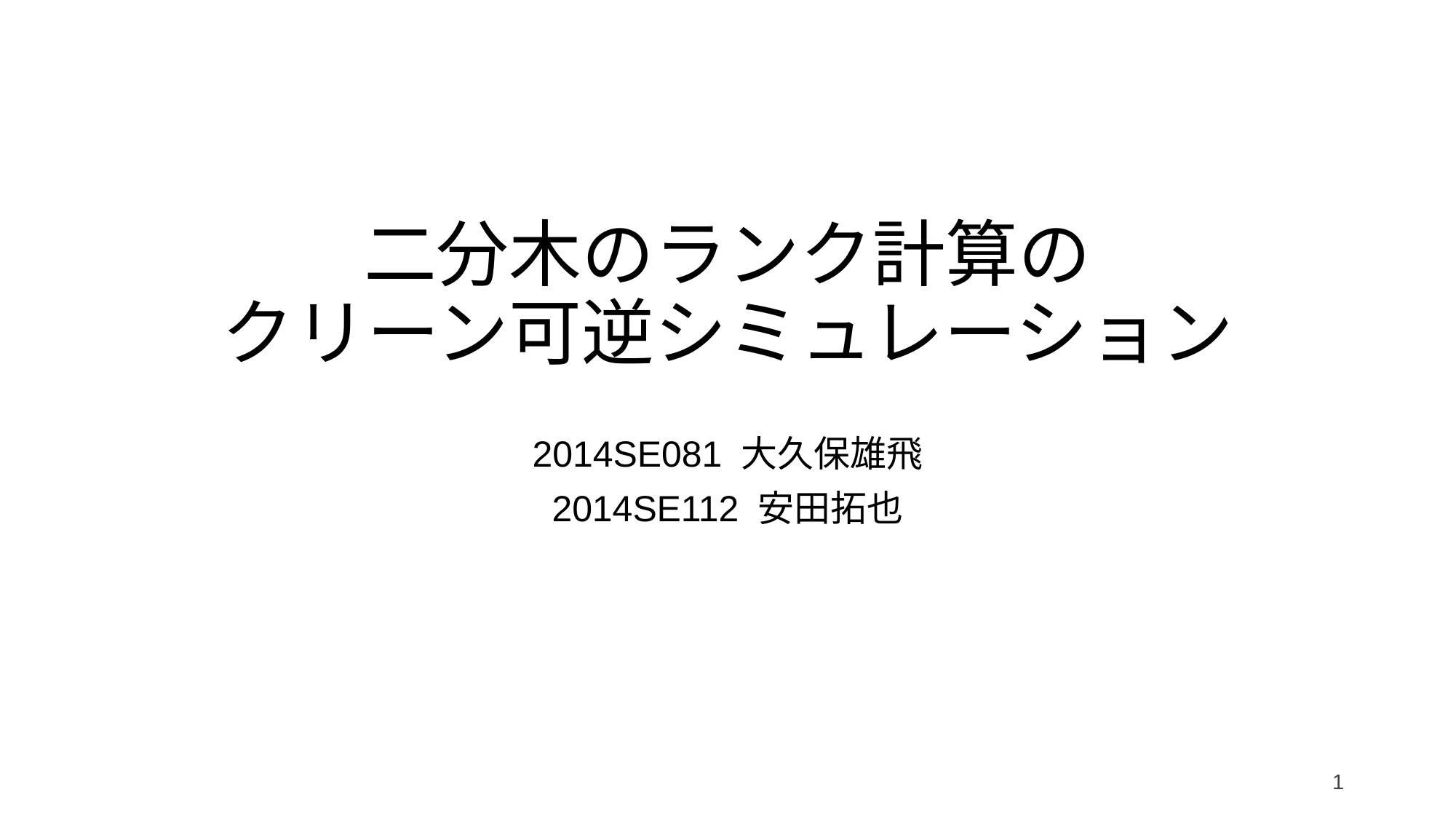

# 二分木のランク計算の クリーン可逆シミュレーション
2014SE081 大久保雄飛
2014SE112 安田拓也
1